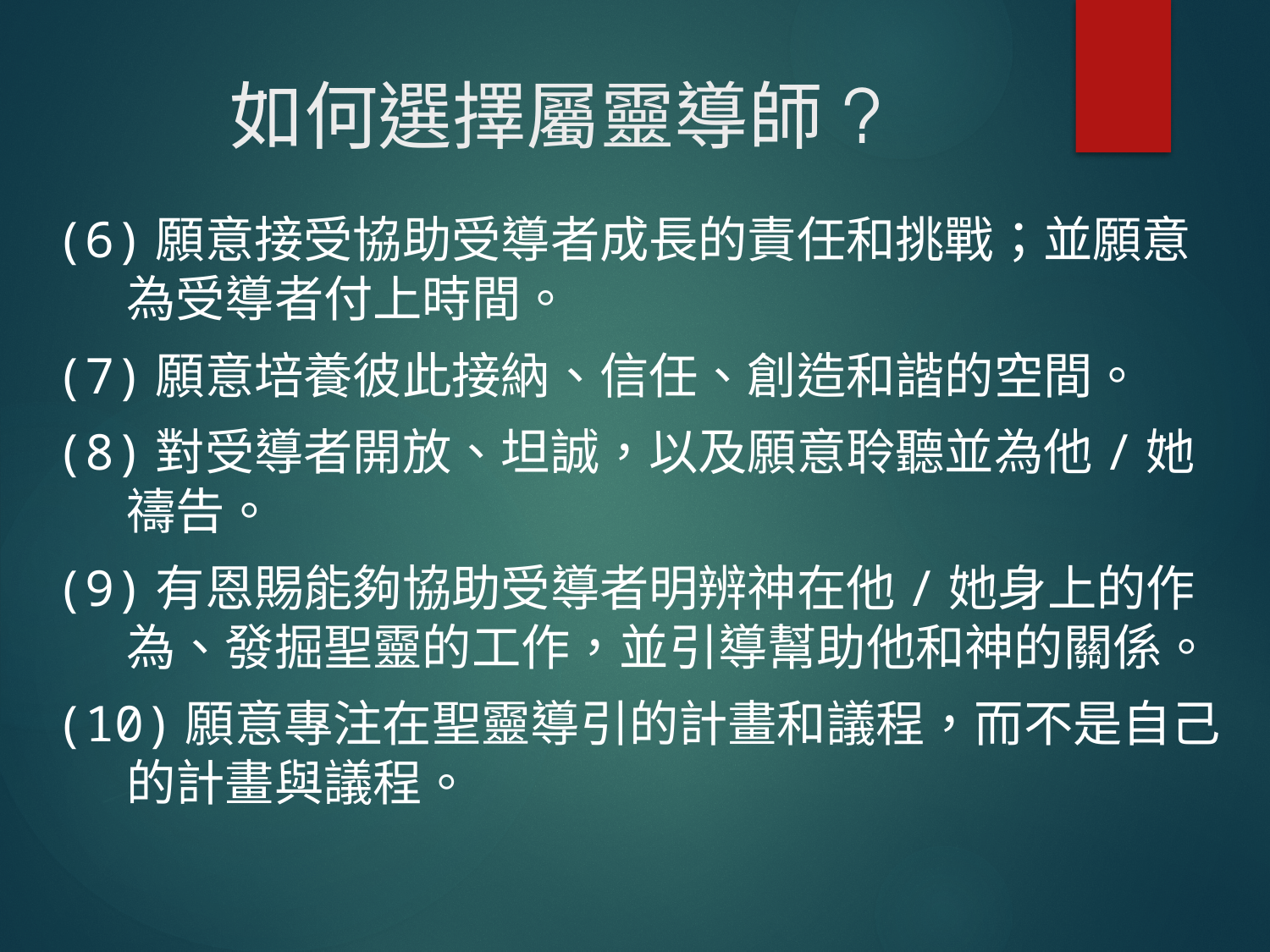

# 如何選擇屬靈導師?
(6)願意接受協助受導者成長的責任和挑戰；並願意為受導者付上時間。
(7)願意培養彼此接納、信任、創造和諧的空間。
(8)對受導者開放、坦誠，以及願意聆聽並為他/她禱告。
(9)有恩賜能夠協助受導者明辨神在他/她身上的作為、發掘聖靈的工作，並引導幫助他和神的關係。
(10)願意專注在聖靈導引的計畫和議程，而不是自己的計畫與議程。